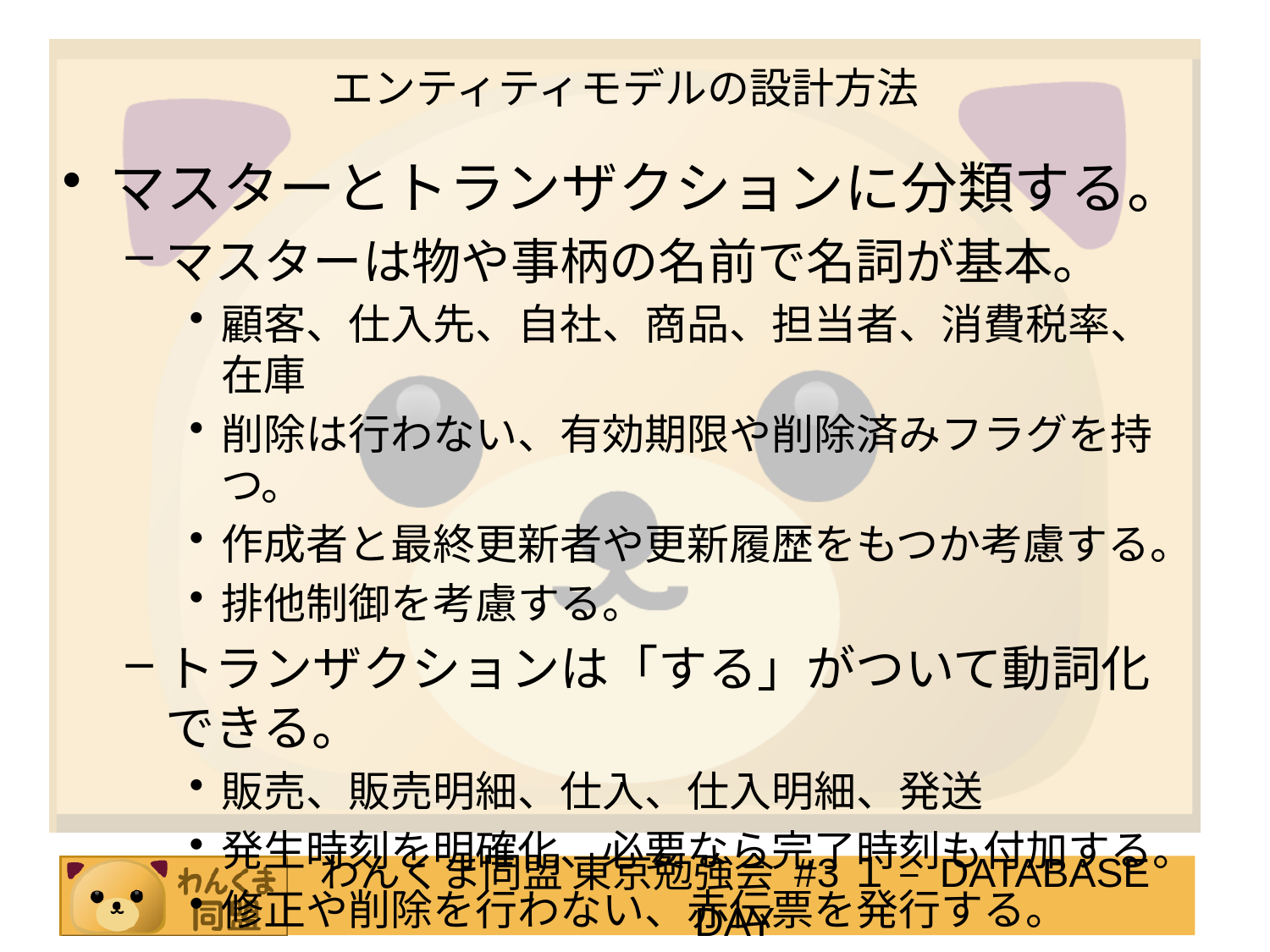

# エンティティモデルの設計方法
マスターとトランザクションに分類する。
マスターは物や事柄の名前で名詞が基本。
顧客、仕入先、自社、商品、担当者、消費税率、在庫
削除は行わない、有効期限や削除済みフラグを持つ。
作成者と最終更新者や更新履歴をもつか考慮する。
排他制御を考慮する。
トランザクションは「する」がついて動詞化できる。
販売、販売明細、仕入、仕入明細、発送
発生時刻を明確化、必要なら完了時刻も付加する。
修正や削除を行わない、赤伝票を発行する。